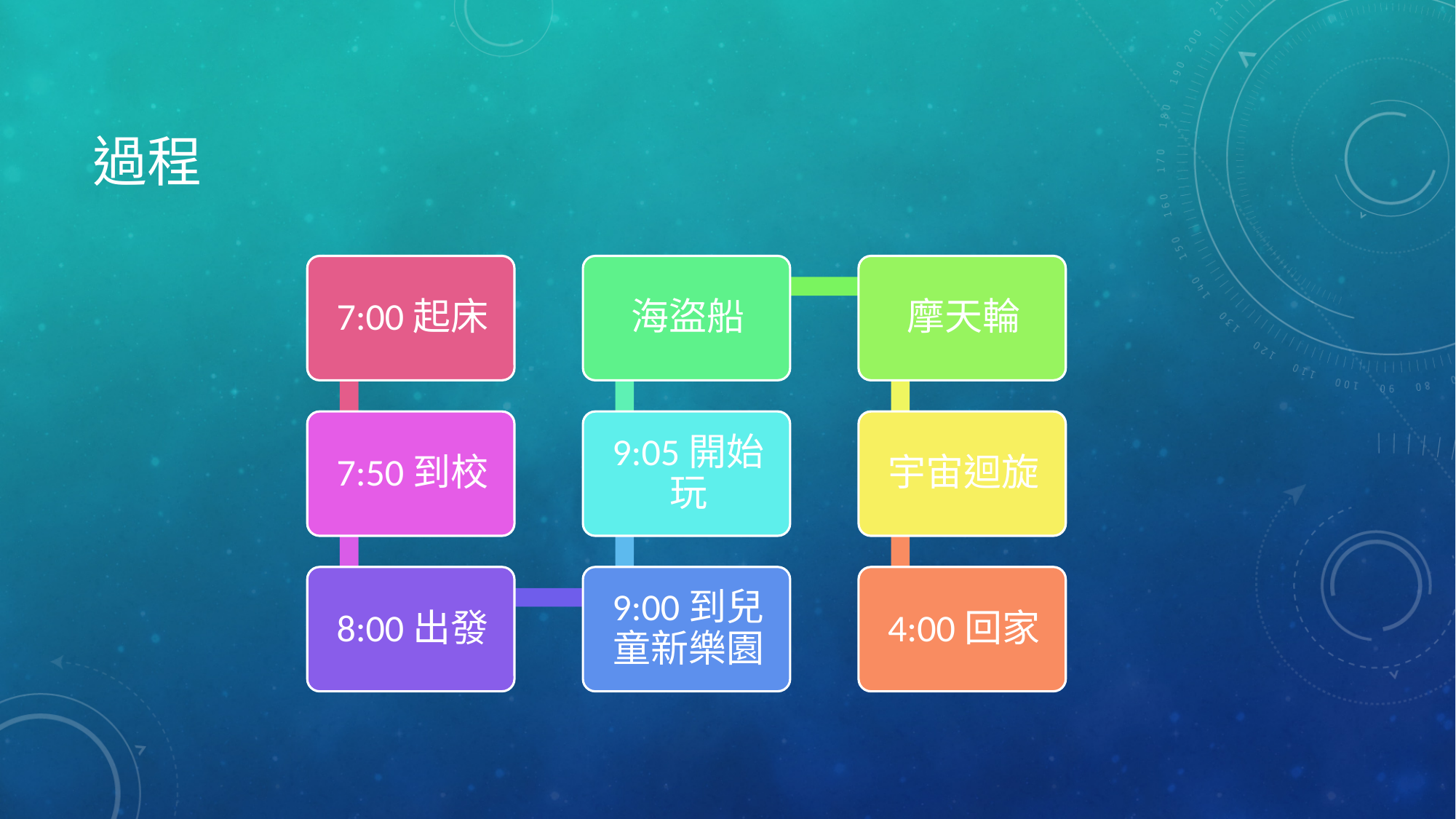

# 過程
7:00起床
7:50到校
8:00出發
9:00到兒童新樂園
9:05開始玩
海盜船
摩天輪
宇宙迴旋
4:00回家